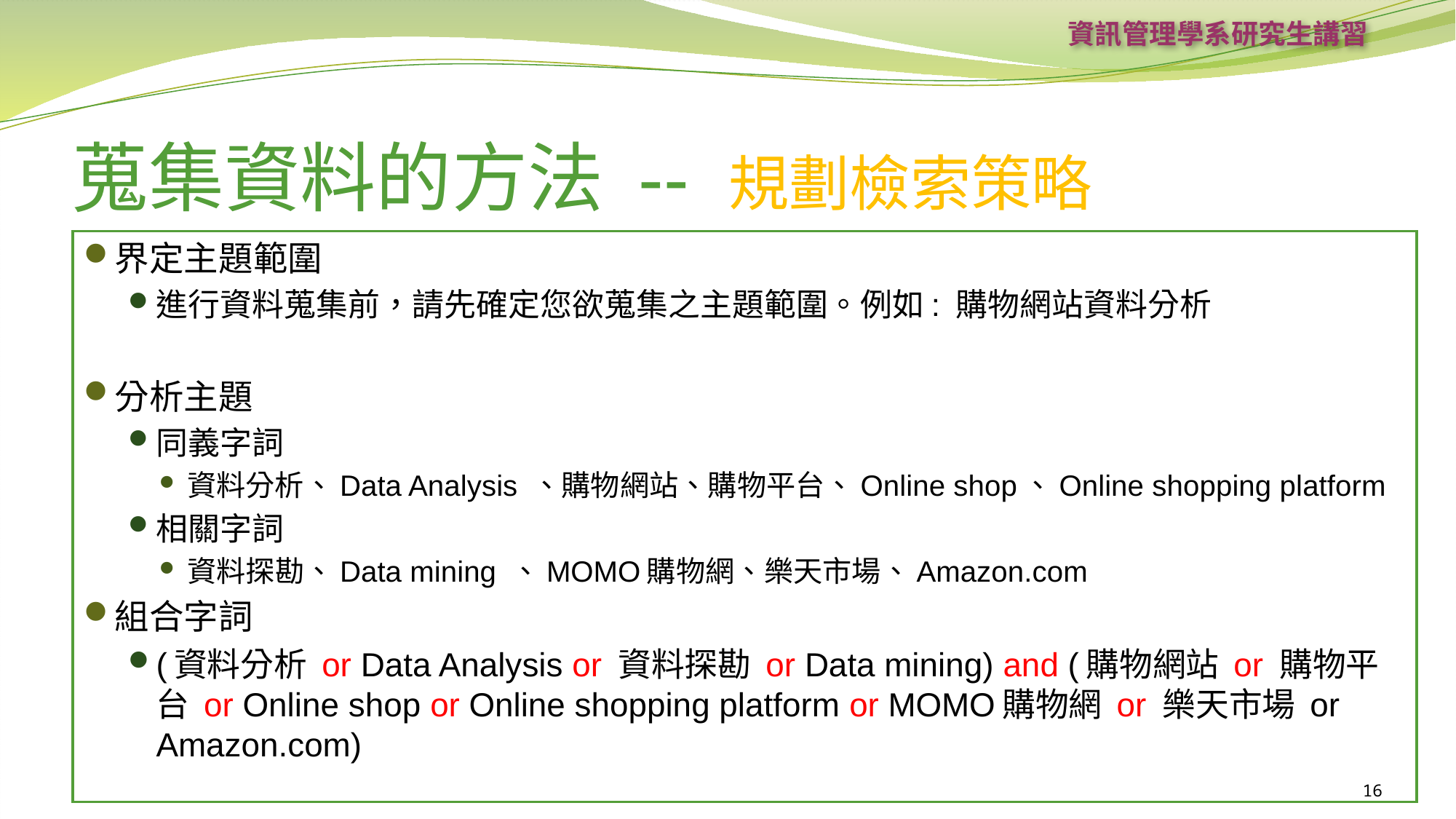

資訊管理學系研究生講習
# 蒐集資料的方法 -- 規劃檢索策略
界定主題範圍
進行資料蒐集前，請先確定您欲蒐集之主題範圍。例如: 購物網站資料分析

分析主題
同義字詞
資料分析、Data Analysis 、購物網站、購物平台、Online shop、Online shopping platform
相關字詞
資料探勘、Data mining 、MOMO購物網、樂天市場、Amazon.com
組合字詞
(資料分析 or Data Analysis or 資料探勘 or Data mining) and (購物網站 or 購物平台 or Online shop or Online shopping platform or MOMO購物網 or 樂天市場 or  Amazon.com)

16